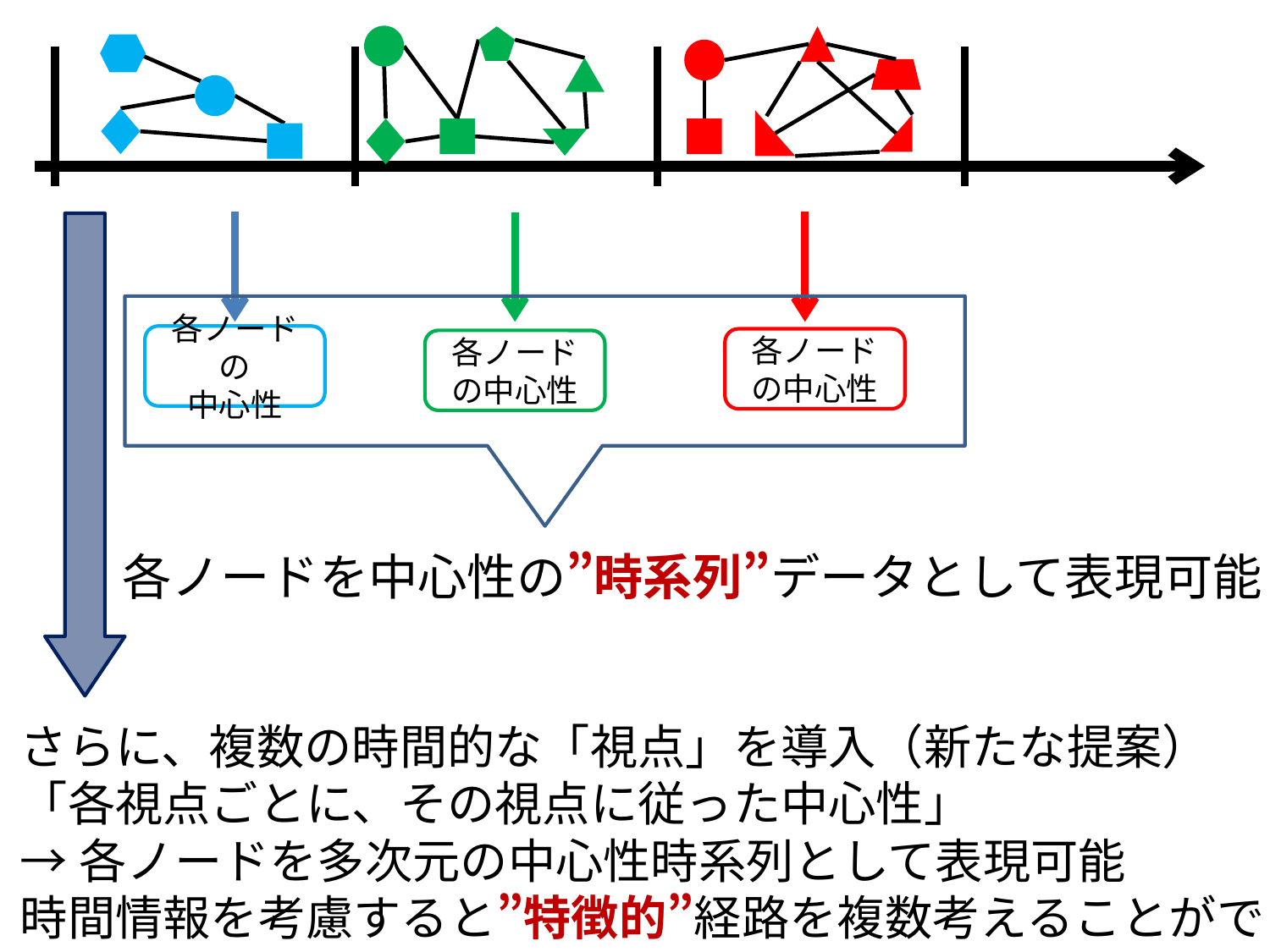

各ノードの
中心性
各ノードの中心性
各ノードの中心性
各ノードを中心性の”時系列”データとして表現可能
さらに、複数の時間的な「視点」を導入（新たな提案）
「各視点ごとに、その視点に従った中心性」
→各ノードを多次元の中心性時系列として表現可能
時間情報を考慮すると”特徴的”経路を複数考えることができる